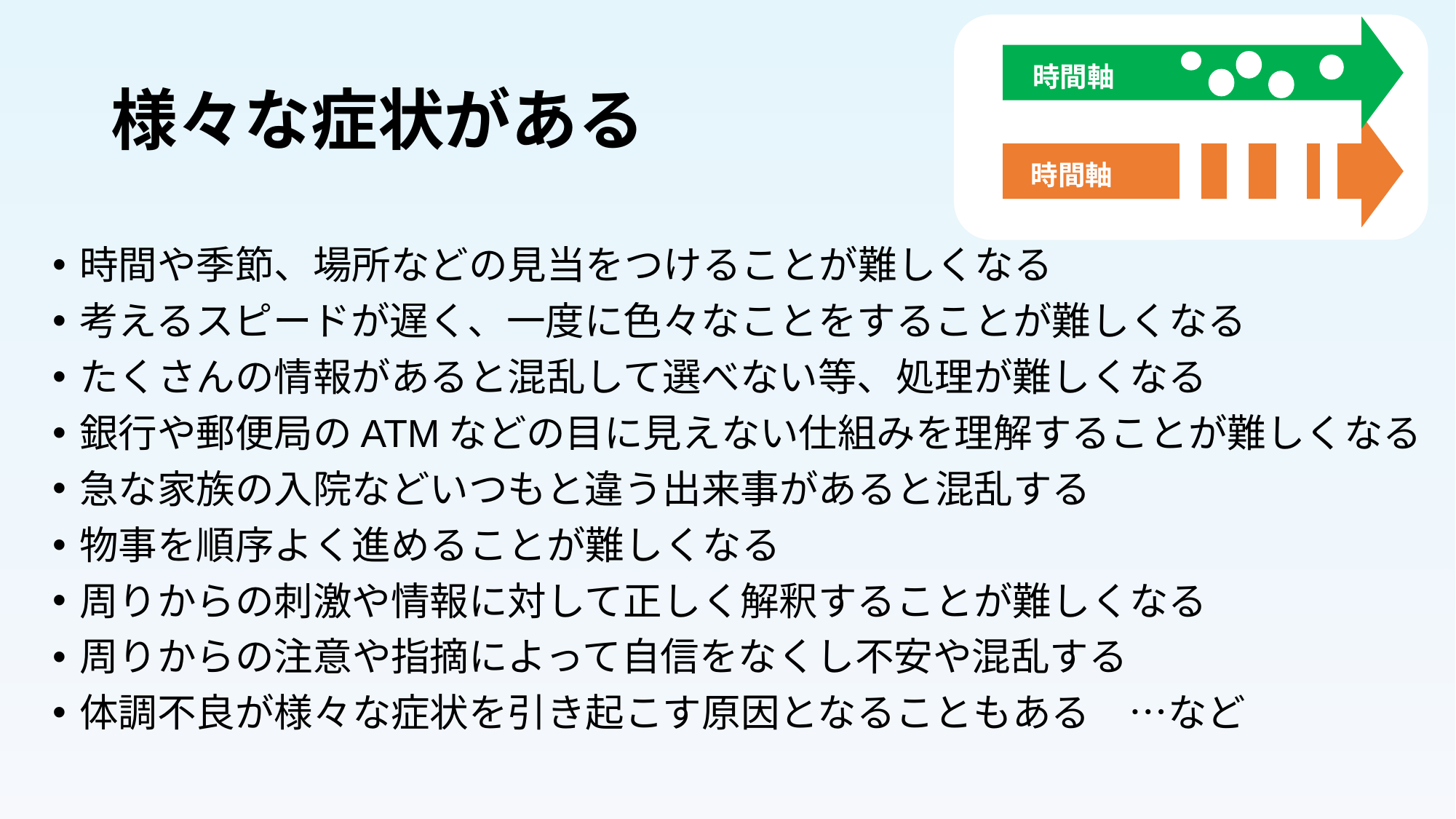

# 様々な症状がある

時間軸

時間軸
時間や季節、場所などの見当をつけることが難しくなる
考えるスピードが遅く、一度に色々なことをすることが難しくなる
たくさんの情報があると混乱して選べない等、処理が難しくなる
銀行や郵便局のATMなどの目に見えない仕組みを理解することが難しくなる
急な家族の入院などいつもと違う出来事があると混乱する
物事を順序よく進めることが難しくなる
周りからの刺激や情報に対して正しく解釈することが難しくなる
周りからの注意や指摘によって自信をなくし不安や混乱する
体調不良が様々な症状を引き起こす原因となることもある　…など